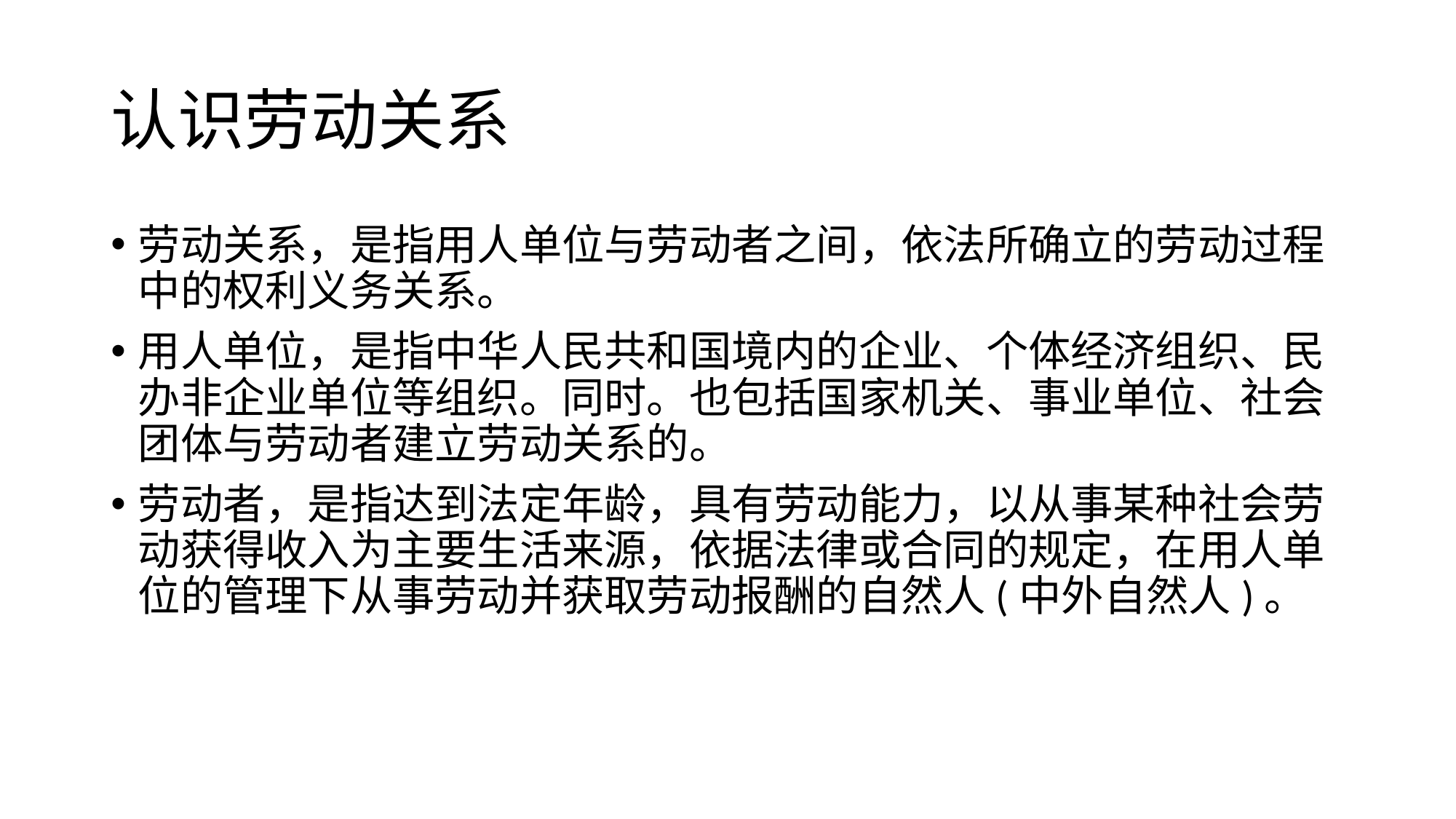

# 认识劳动关系
劳动关系，是指用人单位与劳动者之间，依法所确立的劳动过程中的权利义务关系。
用人单位，是指中华人民共和国境内的企业、个体经济组织、民办非企业单位等组织。同时。也包括国家机关、事业单位、社会团体与劳动者建立劳动关系的。
劳动者，是指达到法定年龄，具有劳动能力，以从事某种社会劳动获得收入为主要生活来源，依据法律或合同的规定，在用人单位的管理下从事劳动并获取劳动报酬的自然人(中外自然人)。